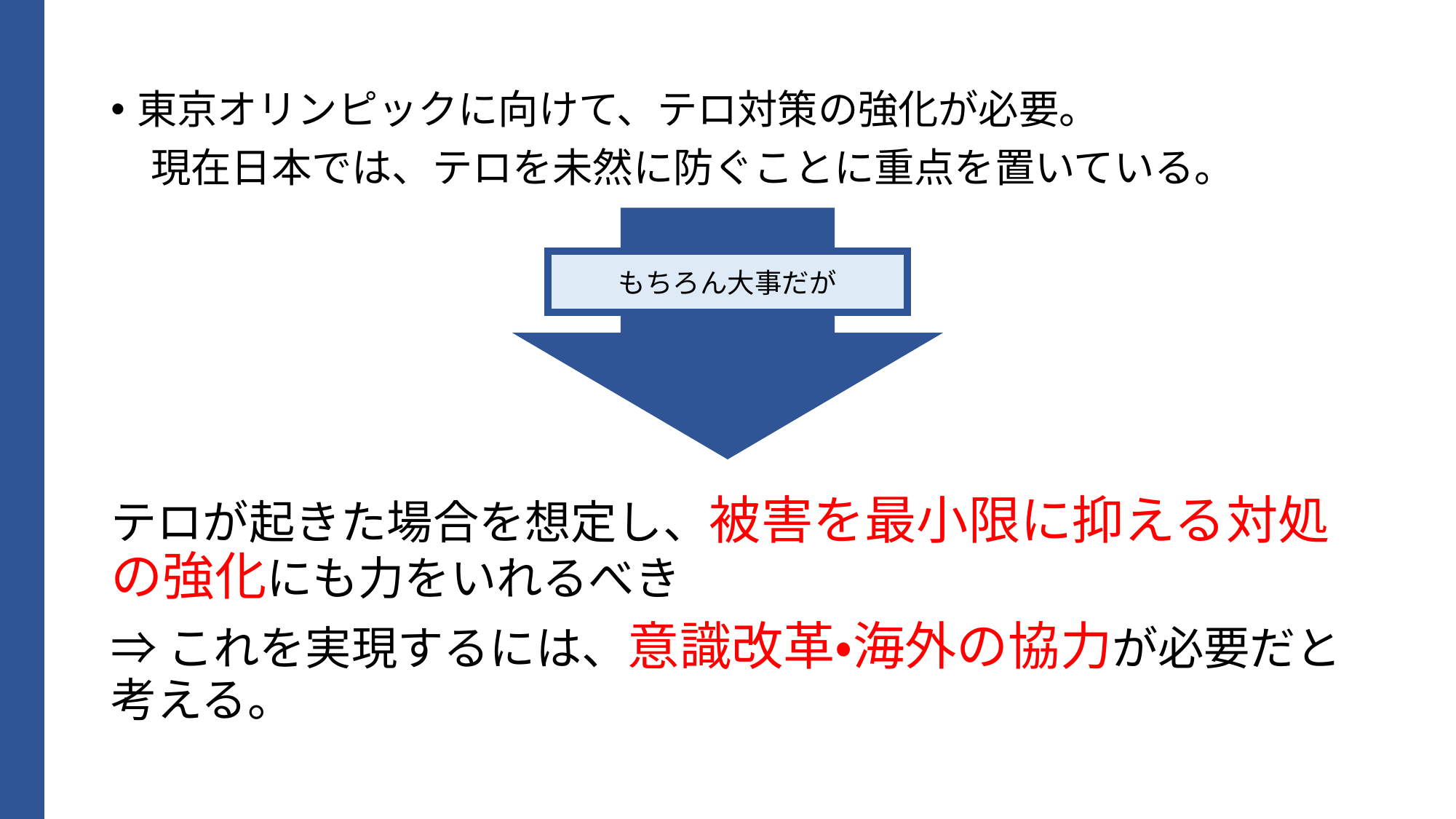

東京オリンピックに向けて、テロ対策の強化が必要。
　現在日本では、テロを未然に防ぐことに重点を置いている。

テロが起きた場合を想定し、被害を最小限に抑える対処の強化にも力をいれるべき
⇒これを実現するには、意識改革・海外の協力が必要だと考える。

もちろん大事だが